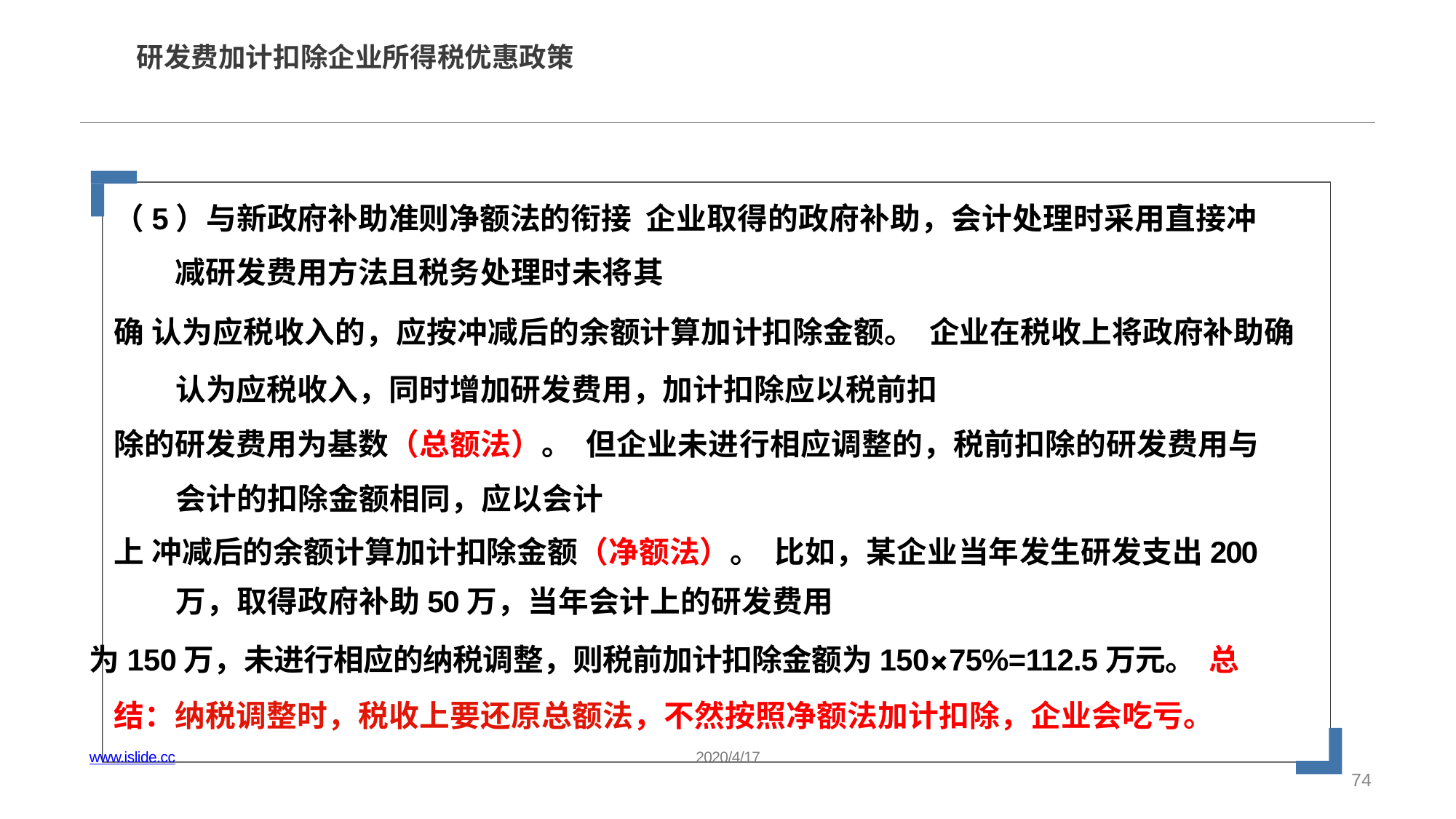

# 研发费加计扣除企业所得税优惠政策

（5）与新政府补助准则净额法的衔接  企业取得的政府补助，会计处理时采用直接冲减研发费用方法且税务处理时未将其
确 认为应税收入的，应按冲减后的余额计算加计扣除金额。  企业在税收上将政府补助确认为应税收入，同时增加研发费用，加计扣除应以税前扣
除的研发费用为基数（总额法）。  但企业未进行相应调整的，税前扣除的研发费用与会计的扣除金额相同，应以会计
上 冲减后的余额计算加计扣除金额（净额法）。  比如，某企业当年发生研发支出200万，取得政府补助50万，当年会计上的研发费用
为150万，未进行相应的纳税调整，则税前加计扣除金额为150×75%=112.5万元。  总结：纳税调整时，税收上要还原总额法，不然按照净额法加计扣除，企业会吃亏。
www.islide.cc	2020/4/17

74